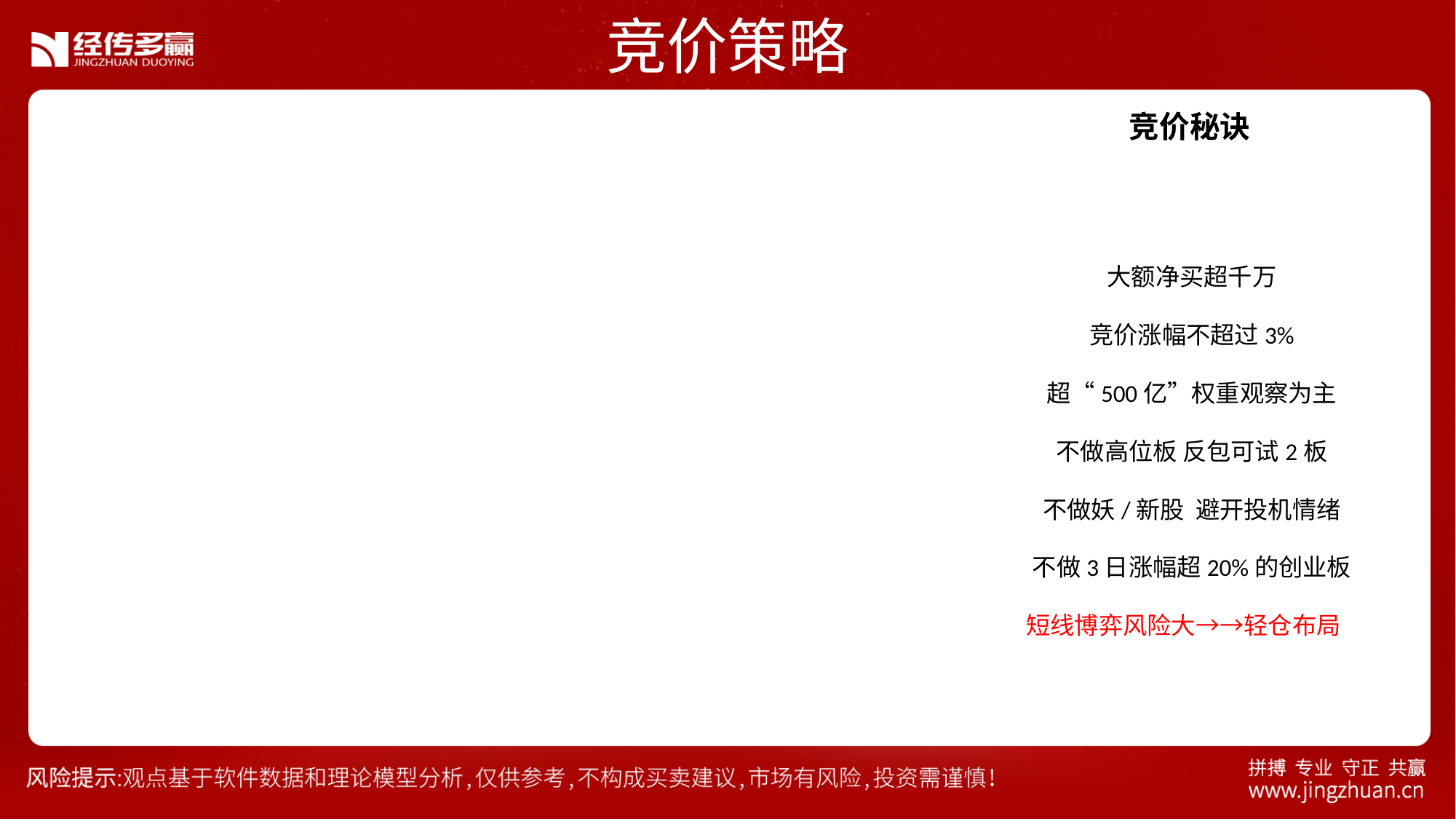

竞价策略
竞价秘诀
大额净买超千万

竞价涨幅不超过3%

超“500亿”权重观察为主

不做高位板 反包可试2板

不做妖/新股  避开投机情绪

不做3日涨幅超20%的创业板

短线博弈风险大→→轻仓布局